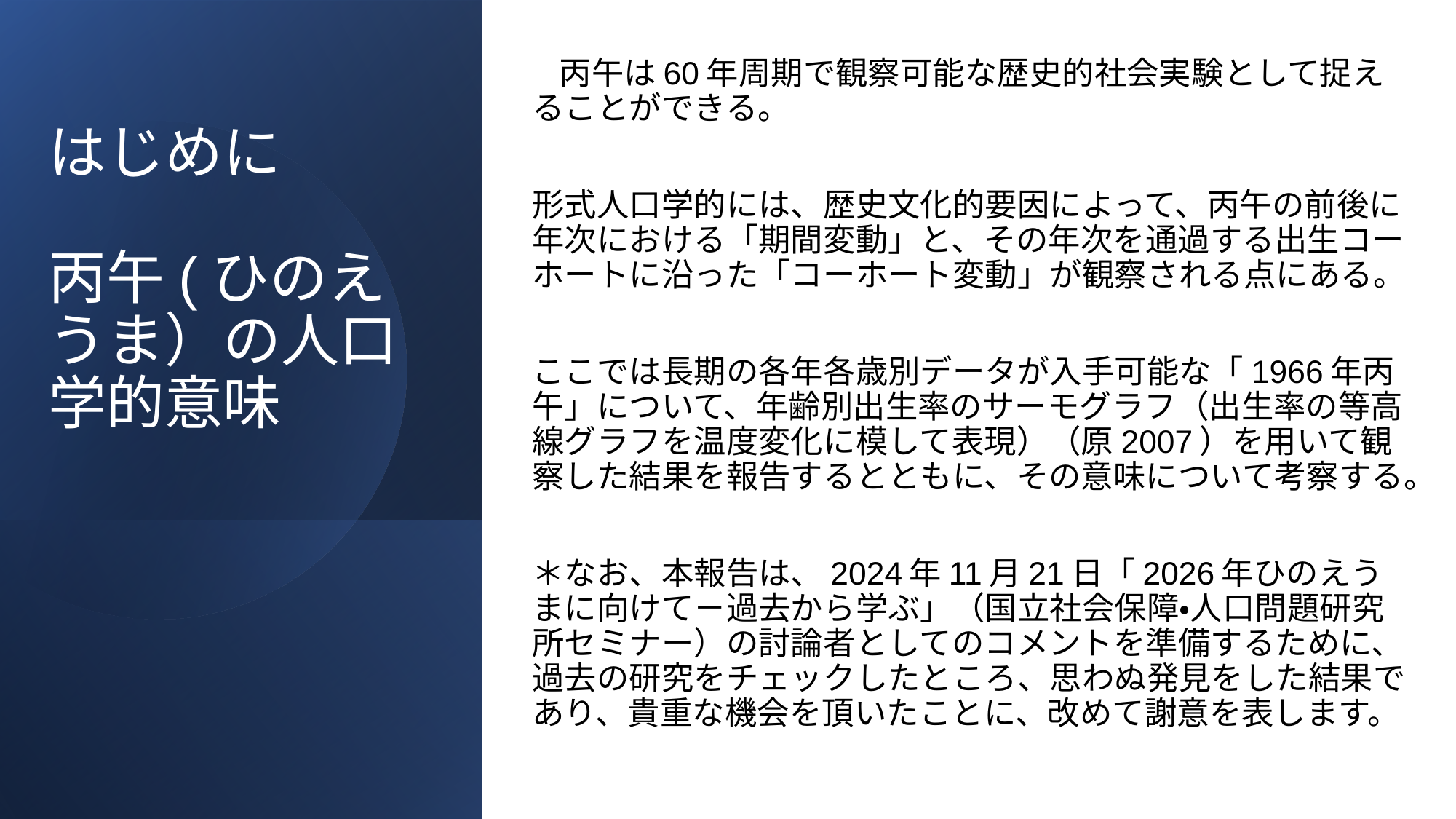

丙午は60年周期で観察可能な歴史的社会実験として捉えることができる。

形式人口学的には、歴史文化的要因によって、丙午の前後に年次における「期間変動」と、その年次を通過する出生コーホートに沿った「コーホート変動」が観察される点にある。

ここでは長期の各年各歳別データが入手可能な「1966年丙午」について、年齢別出生率のサーモグラフ（出生率の等高線グラフを温度変化に模して表現）（原2007）を用いて観察した結果を報告するとともに、その意味について考察する。

＊なお、本報告は、2024年11月21日「2026年ひのえうまに向けて－過去から学ぶ」（国立社会保障・人口問題研究所セミナー）の討論者としてのコメントを準備するために、過去の研究をチェックしたところ、思わぬ発見をした結果であり、貴重な機会を頂いたことに、改めて謝意を表します。

# はじめに　 丙午(ひのえうま）の人口学的意味